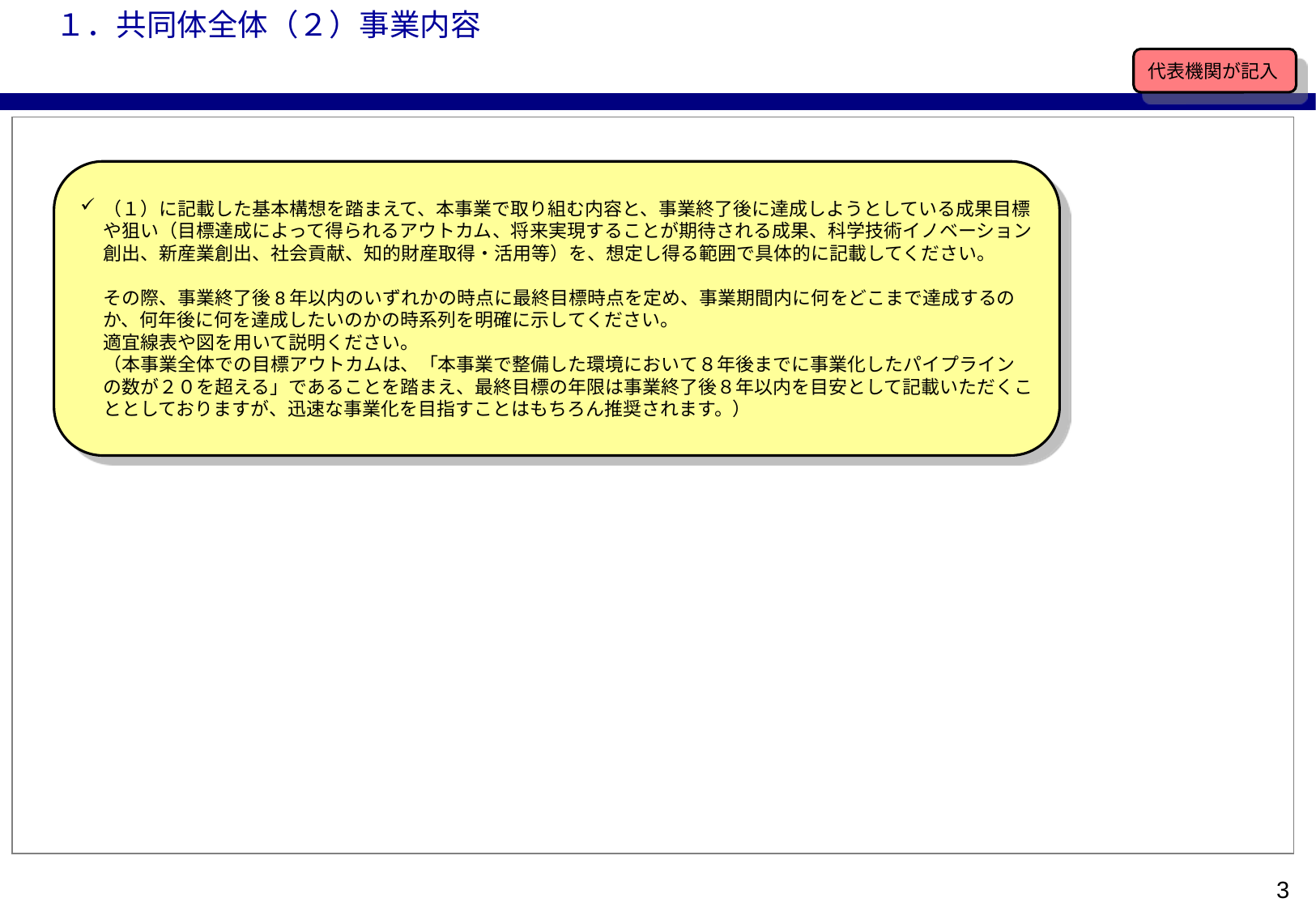

１．共同体全体（２）事業内容
代表機関が記入

（１）に記載した基本構想を踏まえて、本事業で取り組む内容と、事業終了後に達成しようとしている成果目標や狙い（目標達成によって得られるアウトカム、将来実現することが期待される成果、科学技術イノベーション創出、新産業創出、社会貢献、知的財産取得・活用等）を、想定し得る範囲で具体的に記載してください。
その際、事業終了後8年以内のいずれかの時点に最終目標時点を定め、事業期間内に何をどこまで達成するのか、何年後に何を達成したいのかの時系列を明確に示してください。
適宜線表や図を用いて説明ください。
（本事業全体での目標アウトカムは、「本事業で整備した環境において８年後までに事業化したパイプラインの数が２０を超える」であることを踏まえ、最終目標の年限は事業終了後８年以内を目安として記載いただくこととしておりますが、迅速な事業化を目指すことはもちろん推奨されます。）